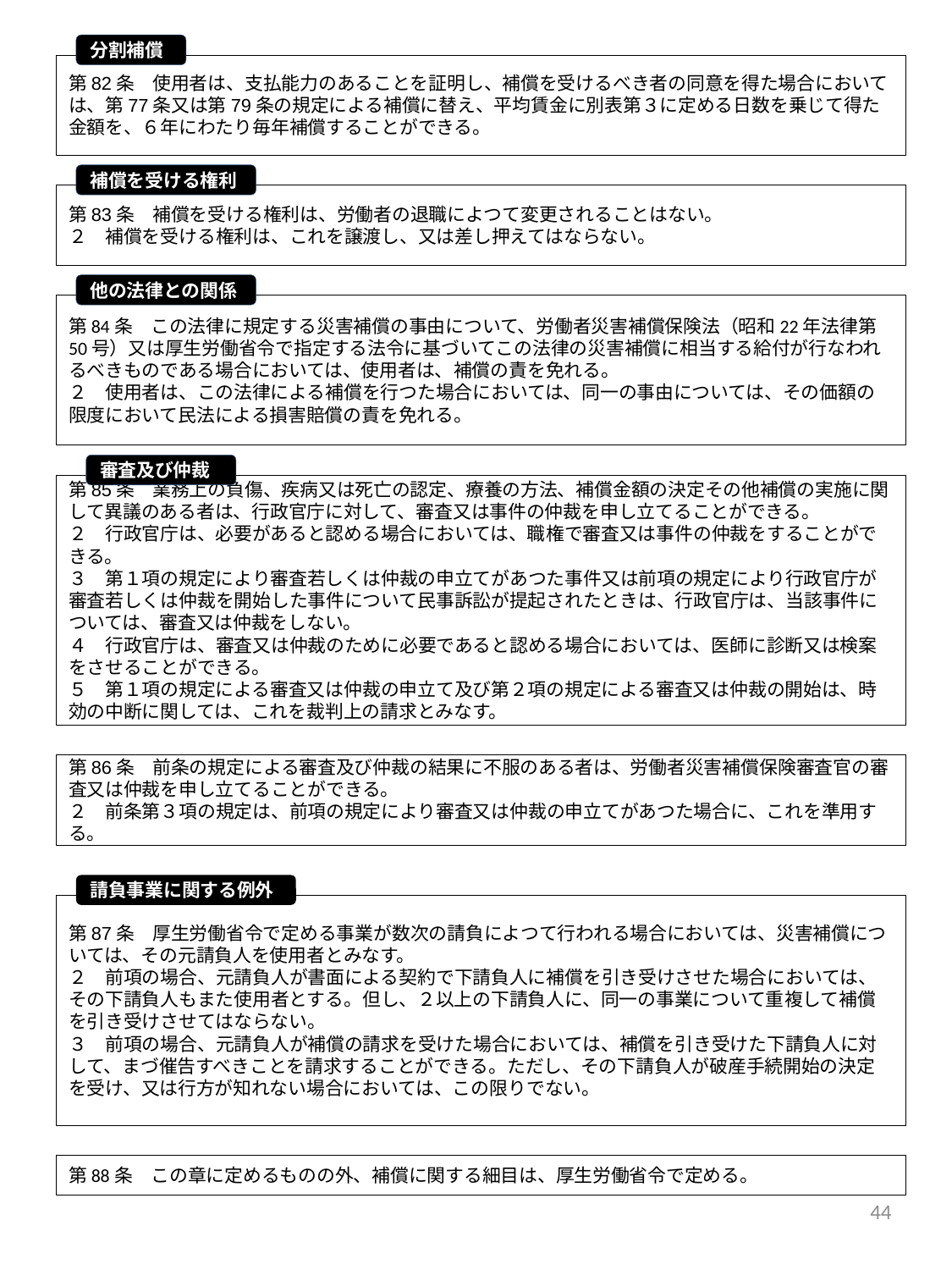

分割補償

第82条　使用者は、支払能力のあることを証明し、補償を受けるべき者の同意を得た場合においては、第77条又は第79条の規定による補償に替え、平均賃金に別表第３に定める日数を乗じて得た金額を、６年にわたり毎年補償することができる。

#
補償を受ける権利

第83条　補償を受ける権利は、労働者の退職によつて変更されることはない。
２　補償を受ける権利は、これを譲渡し、又は差し押えてはならない。

他の法律との関係

第84条　この法律に規定する災害補償の事由について、労働者災害補償保険法（昭和22年法律第50号）又は厚生労働省令で指定する法令に基づいてこの法律の災害補償に相当する給付が行なわれるべきものである場合においては、使用者は、補償の責を免れる。
２　使用者は、この法律による補償を行つた場合においては、同一の事由については、その価額の限度において民法による損害賠償の責を免れる。

審査及び仲裁

第85条　業務上の負傷、疾病又は死亡の認定、療養の方法、補償金額の決定その他補償の実施に関して異議のある者は、行政官庁に対して、審査又は事件の仲裁を申し立てることができる。
２　行政官庁は、必要があると認める場合においては、職権で審査又は事件の仲裁をすることができる。
３　第１項の規定により審査若しくは仲裁の申立てがあつた事件又は前項の規定により行政官庁が審査若しくは仲裁を開始した事件について民事訴訟が提起されたときは、行政官庁は、当該事件については、審査又は仲裁をしない。
４　行政官庁は、審査又は仲裁のために必要であると認める場合においては、医師に診断又は検案をさせることができる。
５　第１項の規定による審査又は仲裁の申立て及び第２項の規定による審査又は仲裁の開始は、時効の中断に関しては、これを裁判上の請求とみなす。

第86条　前条の規定による審査及び仲裁の結果に不服のある者は、労働者災害補償保険審査官の審査又は仲裁を申し立てることができる。
２　前条第３項の規定は、前項の規定により審査又は仲裁の申立てがあつた場合に、これを準用する。

請負事業に関する例外

第87条　厚生労働省令で定める事業が数次の請負によつて行われる場合においては、災害補償については、その元請負人を使用者とみなす。
２　前項の場合、元請負人が書面による契約で下請負人に補償を引き受けさせた場合においては、その下請負人もまた使用者とする。但し、２以上の下請負人に、同一の事業について重複して補償を引き受けさせてはならない。
３　前項の場合、元請負人が補償の請求を受けた場合においては、補償を引き受けた下請負人に対して、まづ催告すべきことを請求することができる。ただし、その下請負人が破産手続開始の決定を受け、又は行方が知れない場合においては、この限りでない。

第88条　この章に定めるものの外、補償に関する細目は、厚生労働省令で定める。

44